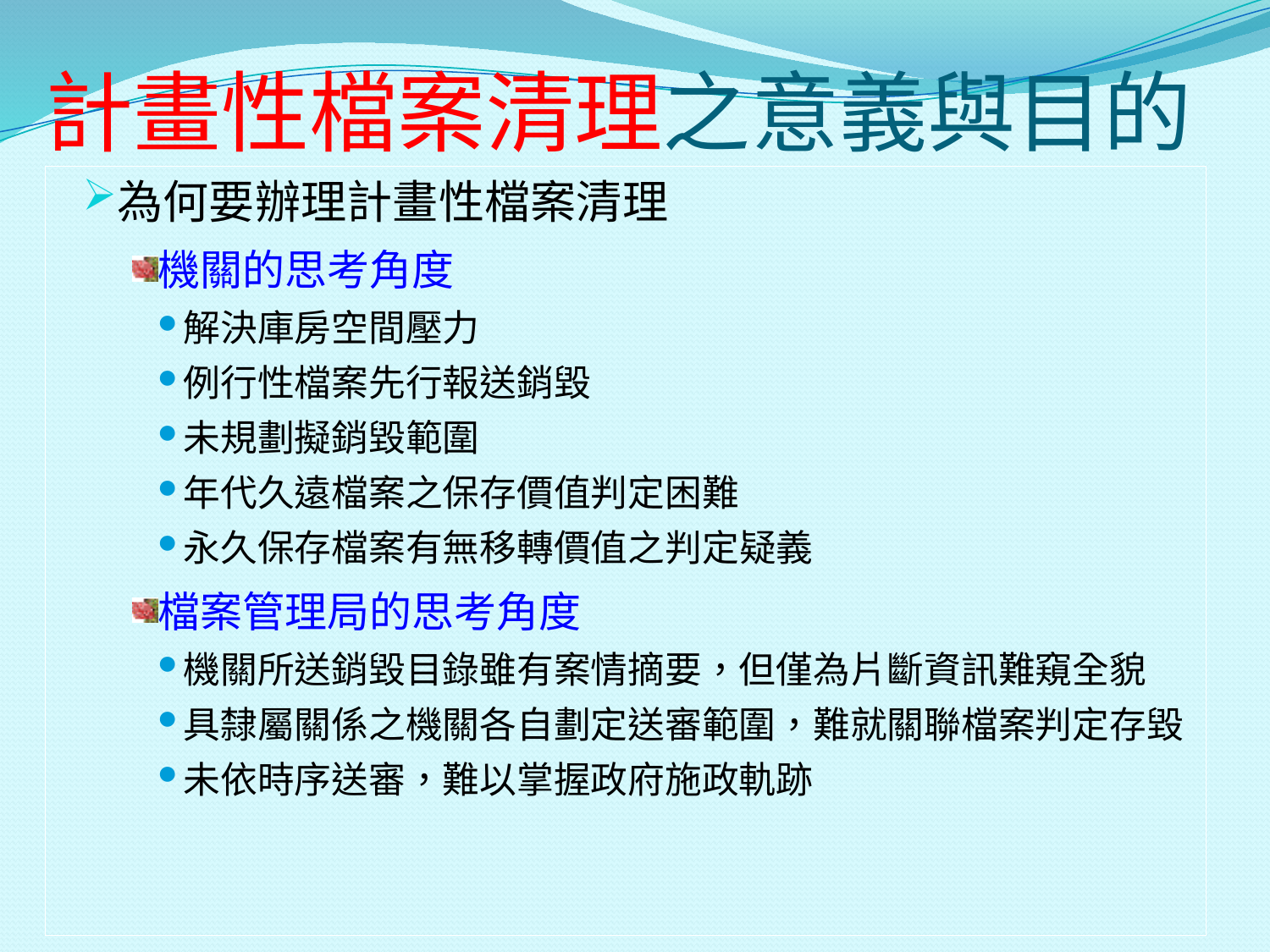

計畫性檔案清理之意義與目的
為何要辦理計畫性檔案清理
機關的思考角度
解決庫房空間壓力
例行性檔案先行報送銷毀
未規劃擬銷毀範圍
年代久遠檔案之保存價值判定困難
永久保存檔案有無移轉價值之判定疑義
檔案管理局的思考角度
機關所送銷毀目錄雖有案情摘要，但僅為片斷資訊難窺全貌
具隸屬關係之機關各自劃定送審範圍，難就關聯檔案判定存毀
未依時序送審，難以掌握政府施政軌跡